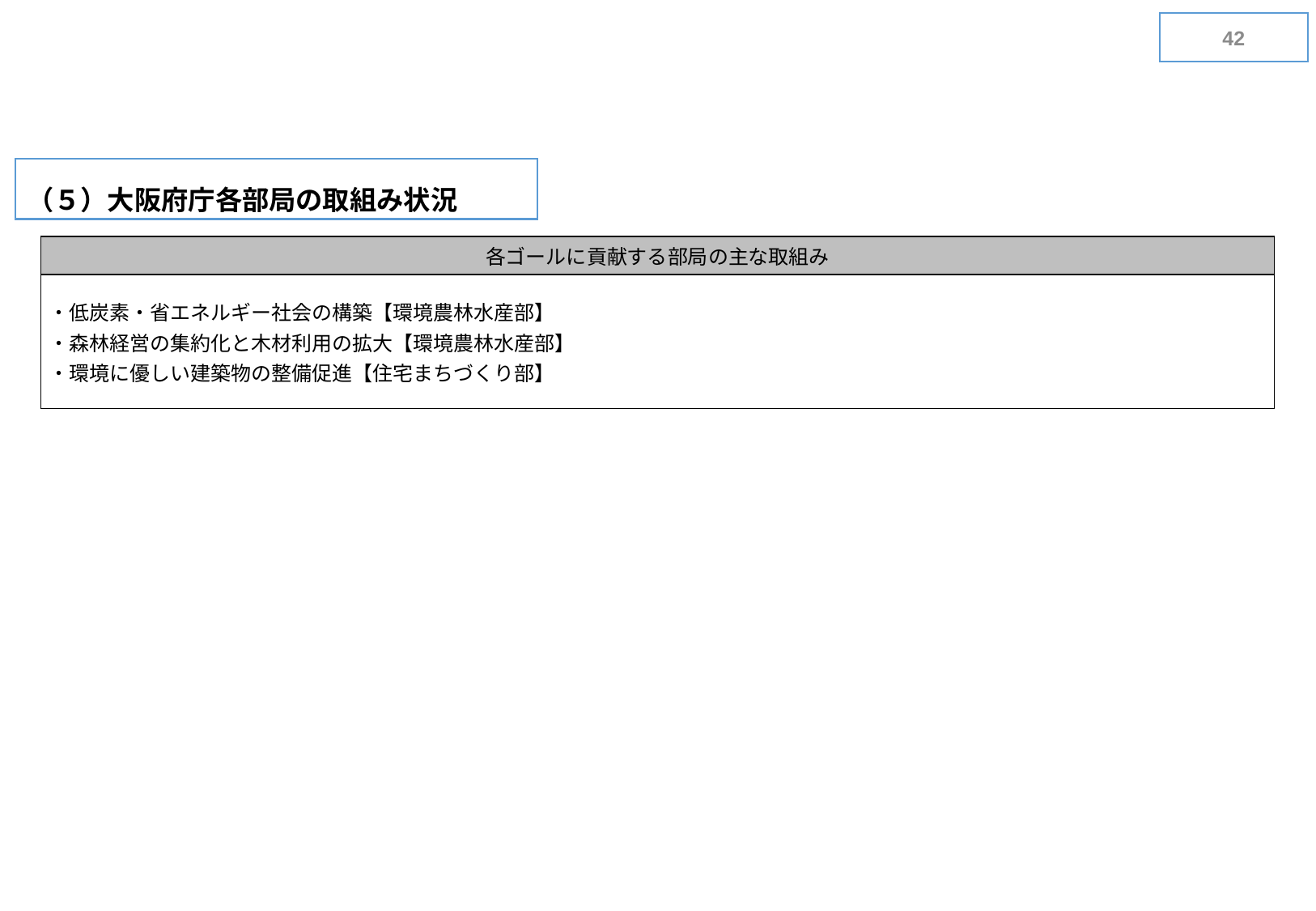

42
（５）大阪府庁各部局の取組み状況
| 各ゴールに貢献する部局の主な取組み |
| --- |
| ・低炭素・省エネルギー社会の構築【環境農林水産部】 ・森林経営の集約化と木材利用の拡大【環境農林水産部】 ・環境に優しい建築物の整備促進【住宅まちづくり部】 |